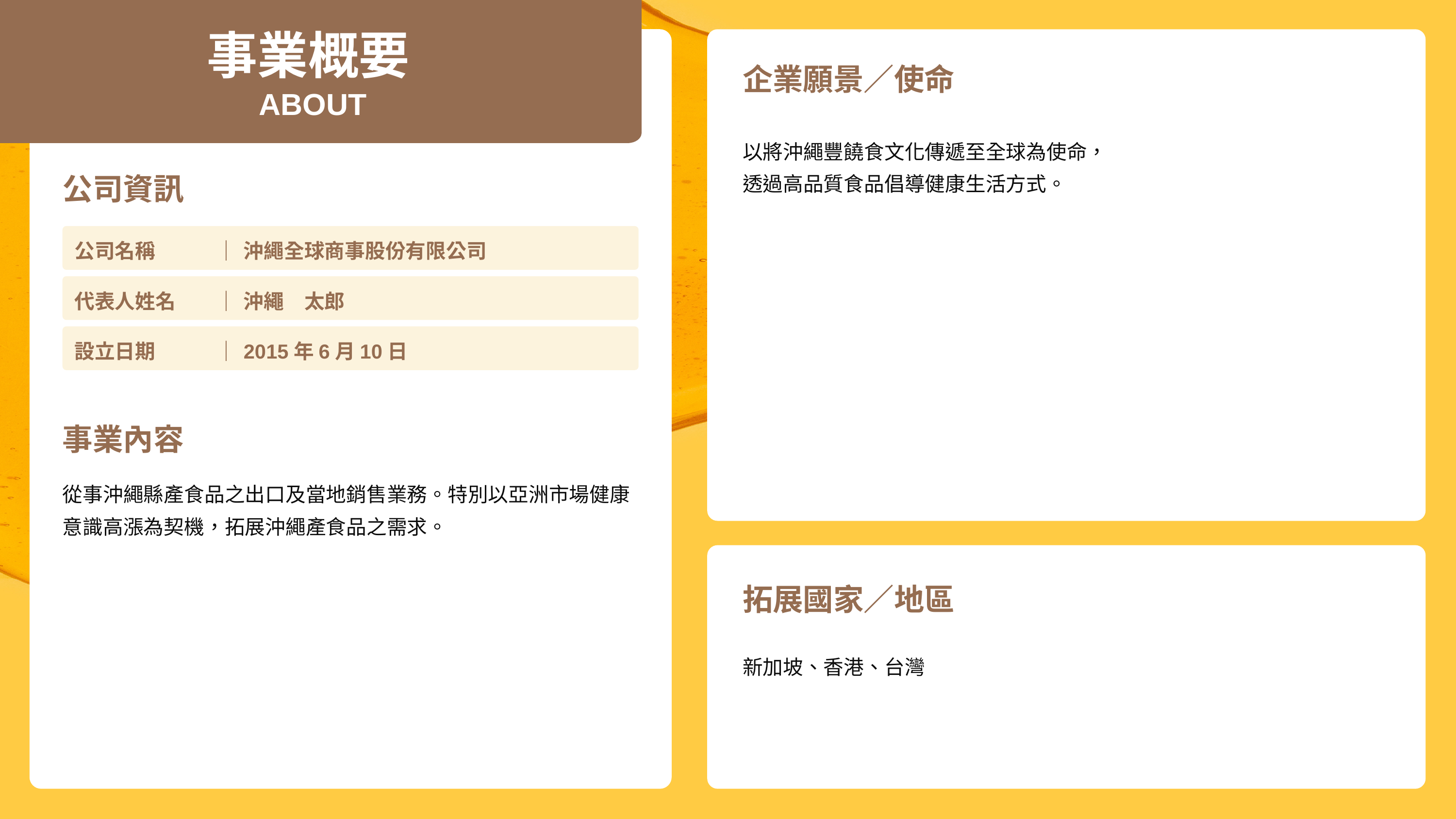

事業概要

企業願景／使命
ABOUT
以將沖繩豐饒食文化傳遞至全球為使命，
透過高品質食品倡導健康生活方式。
公司資訊

公司名稱　　　｜
沖繩全球商事股份有限公司

代表人姓名　　｜
沖繩　太郎

設立日期　　　｜
2015年6月10日
事業內容
從事沖繩縣產食品之出口及當地銷售業務。特別以亞洲市場健康意識高漲為契機，拓展沖繩產食品之需求。

拓展國家／地區
新加坡、香港、台灣